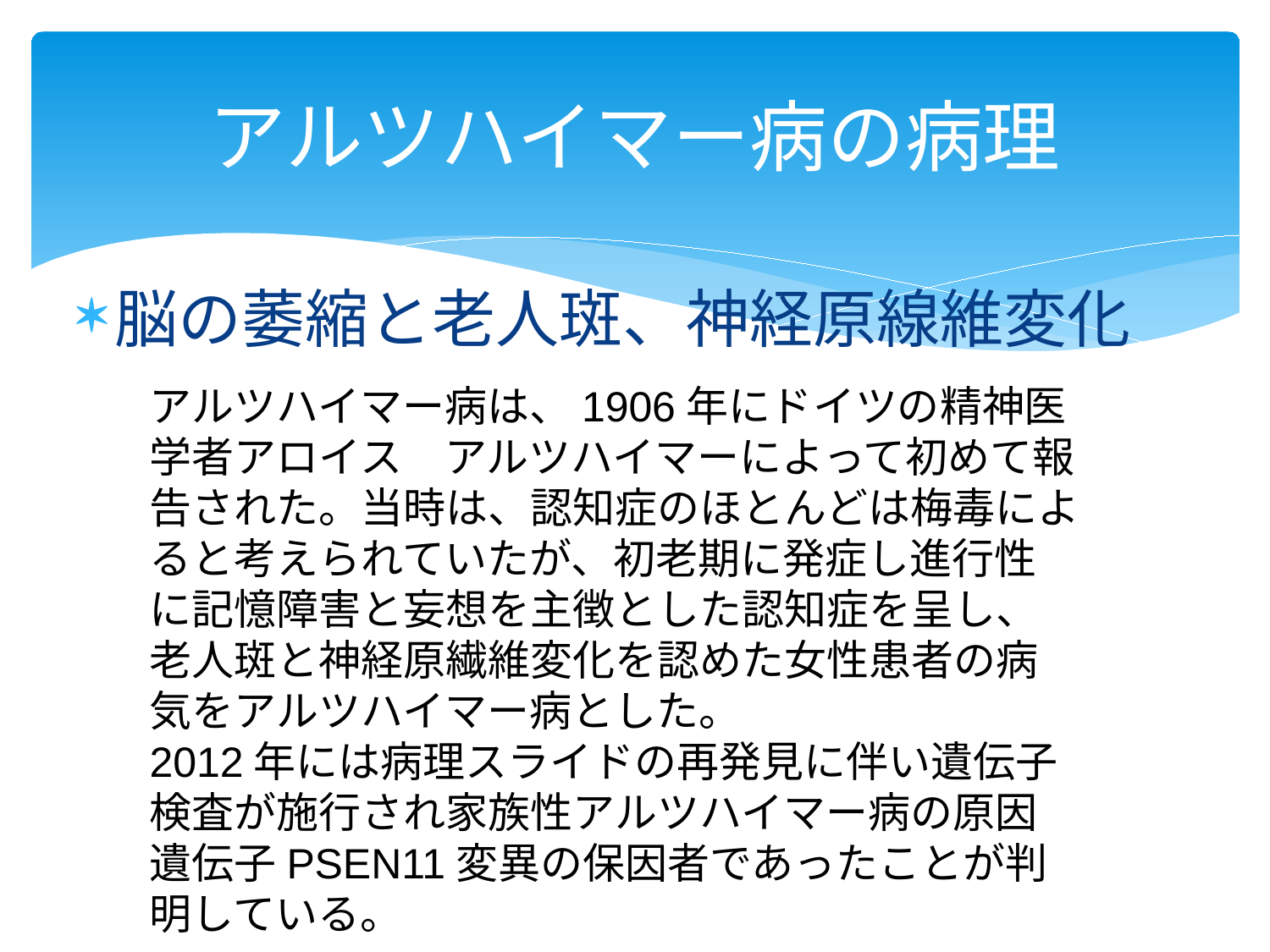

# アルツハイマー病の病理
脳の萎縮と老人斑、神経原線維変化

アルツハイマー病は、1906年にドイツの精神医学者アロイス　アルツハイマーによって初めて報告された。当時は、認知症のほとんどは梅毒によると考えられていたが、初老期に発症し進行性に記憶障害と妄想を主徴とした認知症を呈し、老人斑と神経原繊維変化を認めた女性患者の病気をアルツハイマー病とした。
2012年には病理スライドの再発見に伴い遺伝子検査が施行され家族性アルツハイマー病の原因遺伝子PSEN11変異の保因者であったことが判明している。